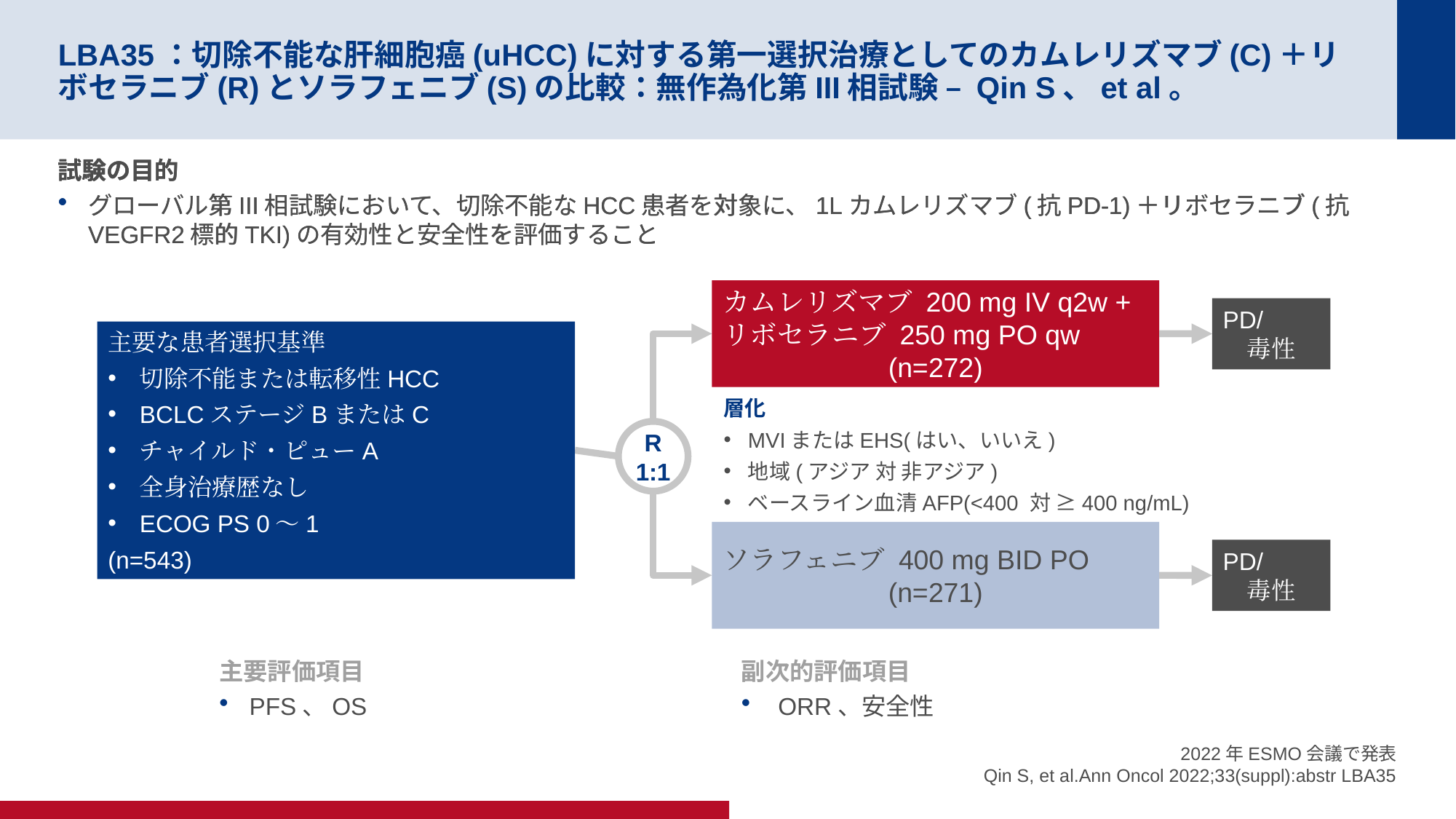

# LBA35：切除不能な肝細胞癌(uHCC)に対する第一選択治療としてのカムレリズマブ(C)＋リボセラニブ(R)とソラフェニブ(S)の比較：無作為化第III相試験 – Qin S、et al。
試験の目的
グローバル第III相試験において、切除不能なHCC患者を対象に、1Lカムレリズマブ(抗PD-1)＋リボセラニブ(抗VEGFR2標的TKI)の有効性と安全性を評価すること
試験の目的
グローバル第III相試験において、切除不能なHCC患者を対象に、1Lカムレリズマブ(抗PD-1)＋リボセラニブ(抗VEGFR2標的TKI)の有効性と安全性を評価すること
カムレリズマブ 200 mg IV q2w + リボセラニブ 250 mg PO qw
(n=272)
PD/
毒性
主要な患者選択基準
切除不能または転移性HCC
BCLCステージBまたはC
チャイルド・ピューA
全身治療歴なし
ECOG PS 0～1
(n=543)
層化
MVIまたはEHS(はい、いいえ)
地域(アジア 対 非アジア)
ベースライン血清AFP(<400 対 ≥400 ng/mL)
R
1:1
ソラフェニブ 400 mg BID PO
(n=271)
PD/
毒性
主要評価項目
PFS、OS
副次的評価項目
 ORR、安全性
2022年ESMO会議で発表
Qin S, et al.Ann Oncol 2022;33(suppl):abstr LBA35